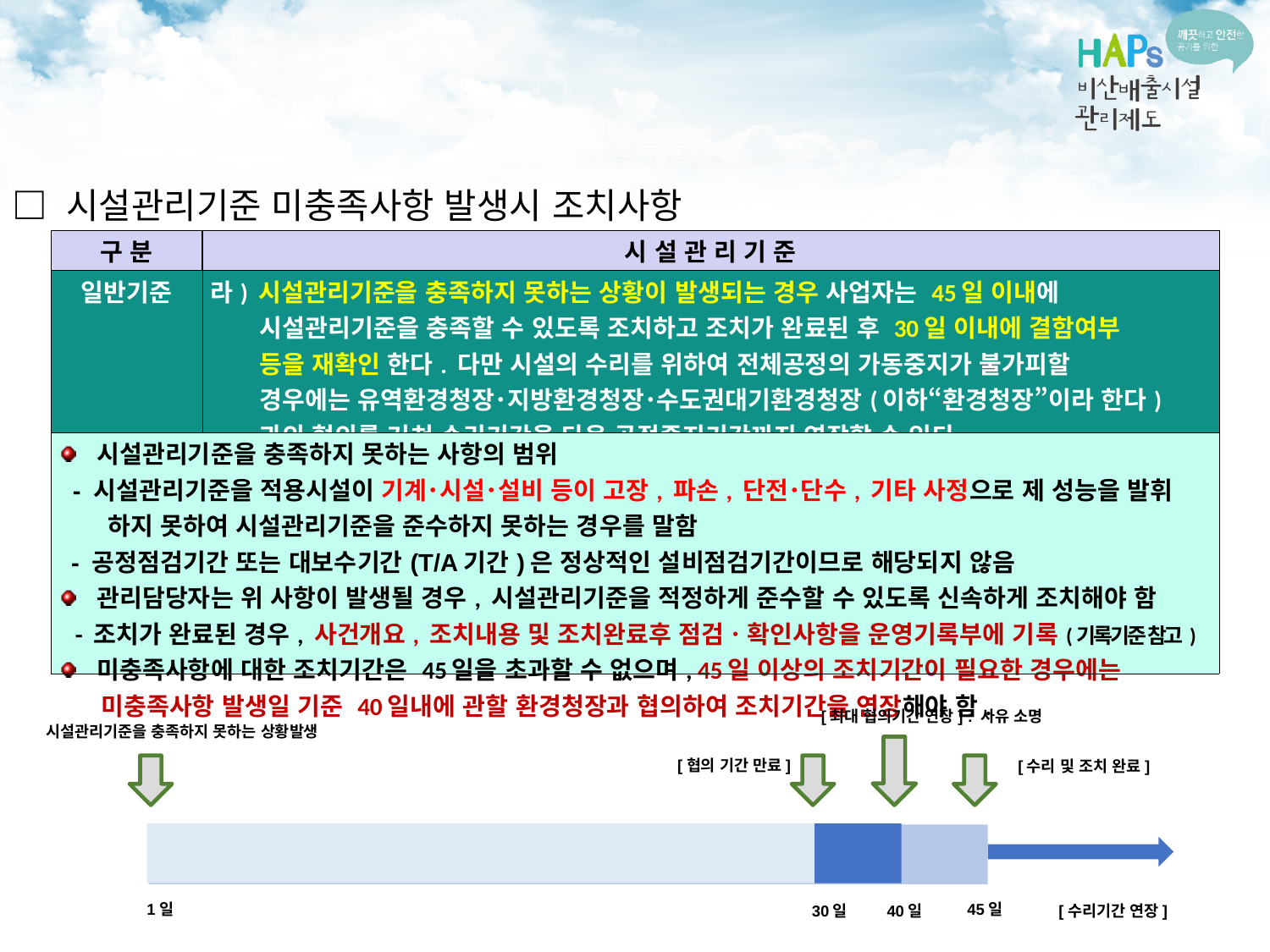

□ 시설관리기준 미충족사항 발생시 조치사항
| 구 분 | 시 설 관 리 기 준 |
| --- | --- |
| 일반기준 | 라) 시설관리기준을 충족하지 못하는 상황이 발생되는 경우 사업자는 45일 이내에 시설관리기준을 충족할 수 있도록 조치하고 조치가 완료된 후 30일 이내에 결함여부 등을 재확인 한다. 다만 시설의 수리를 위하여 전체공정의 가동중지가 불가피할 경우에는 유역환경청장･지방환경청장･수도권대기환경청장(이하“환경청장”이라 한다) 과의 협의를 거쳐 수리기간을 다음 공정중지기간까지 연장할 수 있다. |
| 시설관리기준을 충족하지 못하는 사항의 범위 - 시설관리기준을 적용시설이 기계･시설･설비 등이 고장, 파손, 단전･단수, 기타 사정으로 제 성능을 발휘 하지 못하여 시설관리기준을 준수하지 못하는 경우를 말함 - 공정점검기간 또는 대보수기간(T/A기간)은 정상적인 설비점검기간이므로 해당되지 않음 관리담당자는 위 사항이 발생될 경우, 시설관리기준을 적정하게 준수할 수 있도록 신속하게 조치해야 함 - 조치가 완료된 경우, 사건개요, 조치내용 및 조치완료후 점검ㆍ확인사항을 운영기록부에 기록(기록기준 참고) 미충족사항에 대한 조치기간은 45일을 초과할 수 없으며, 45일 이상의 조치기간이 필요한 경우에는 미충족사항 발생일 기준 40일내에 관할 환경청장과 협의하여 조치기간을 연장해야 함. |
| --- |
[최대 협의기간 연장] : 사유 소명
시설관리기준을 충족하지 못하는 상황발생

[협의 기간 만료]
[수리 및 조치 완료]

1일
45일
40일
30일
[수리기간 연장]